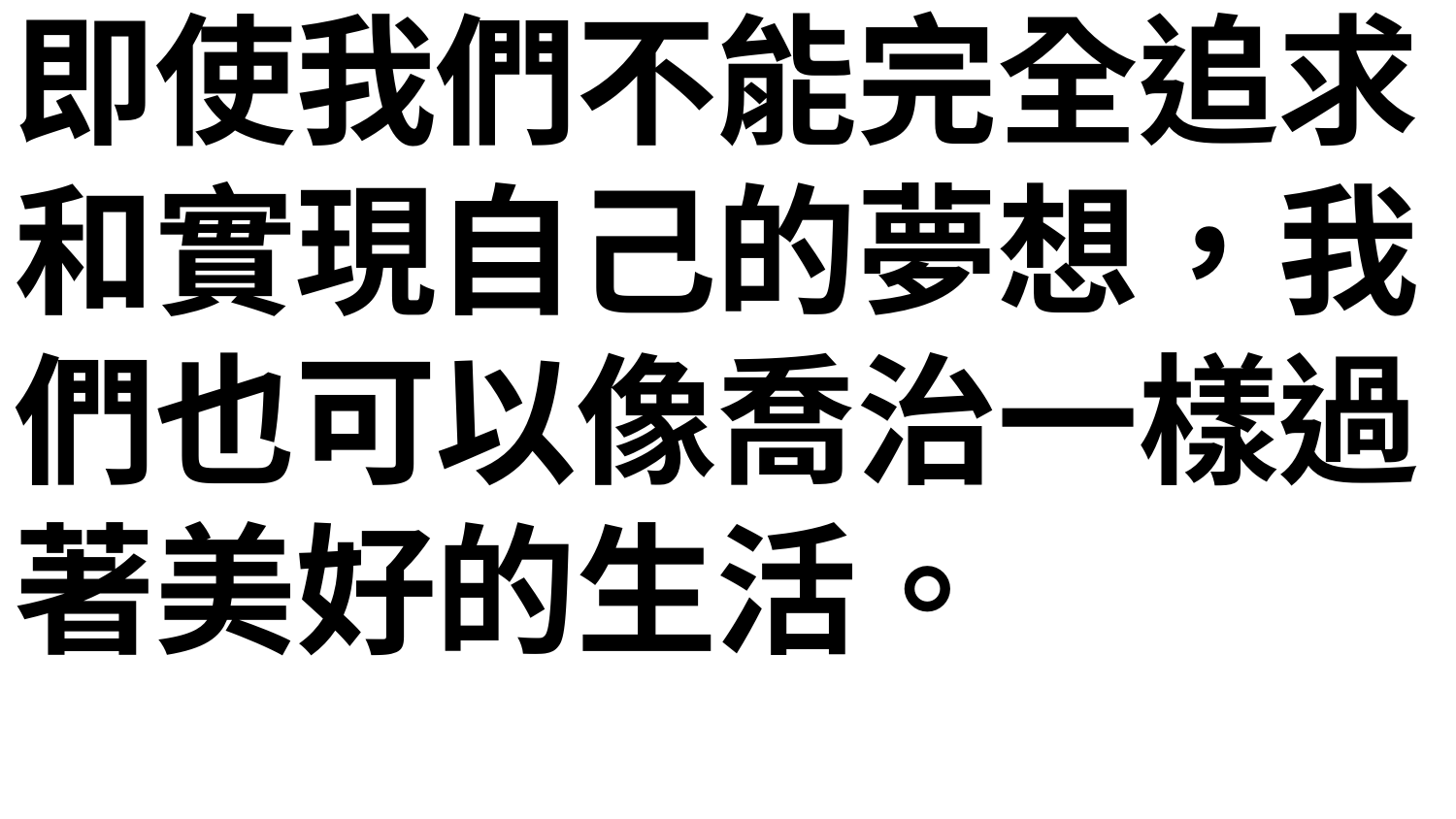

即使我們不能完全追求和實現自己的夢想，我們也可以像喬治一樣過著美好的生活。